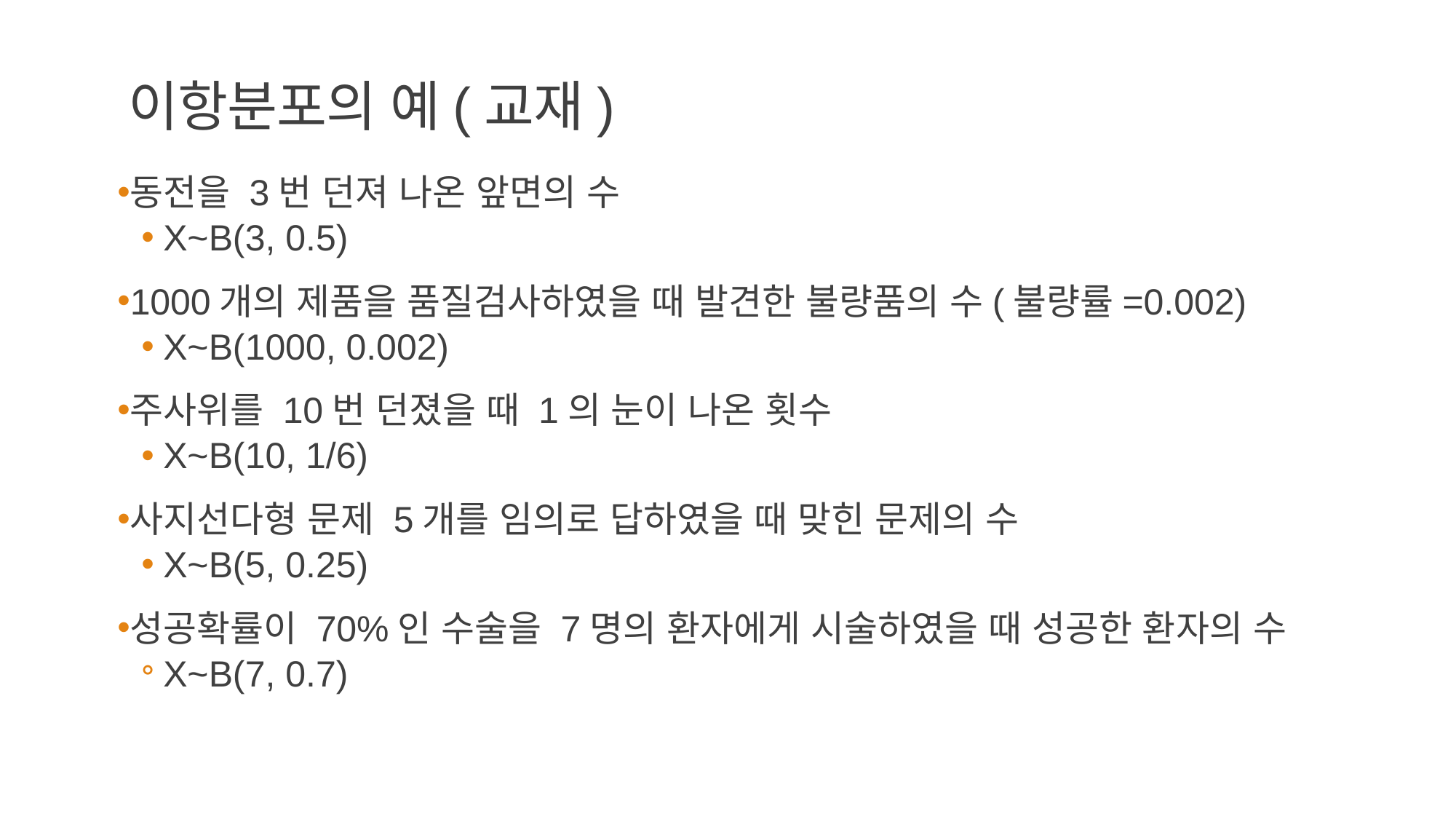

# 이항분포의 예(교재)
동전을 3번 던져 나온 앞면의 수
X~B(3, 0.5)
1000개의 제품을 품질검사하였을 때 발견한 불량품의 수(불량률=0.002)
X~B(1000, 0.002)
주사위를 10번 던졌을 때 1의 눈이 나온 횟수
X~B(10, 1/6)
사지선다형 문제 5개를 임의로 답하였을 때 맞힌 문제의 수
X~B(5, 0.25)
성공확률이 70%인 수술을 7명의 환자에게 시술하였을 때 성공한 환자의 수
X~B(7, 0.7)